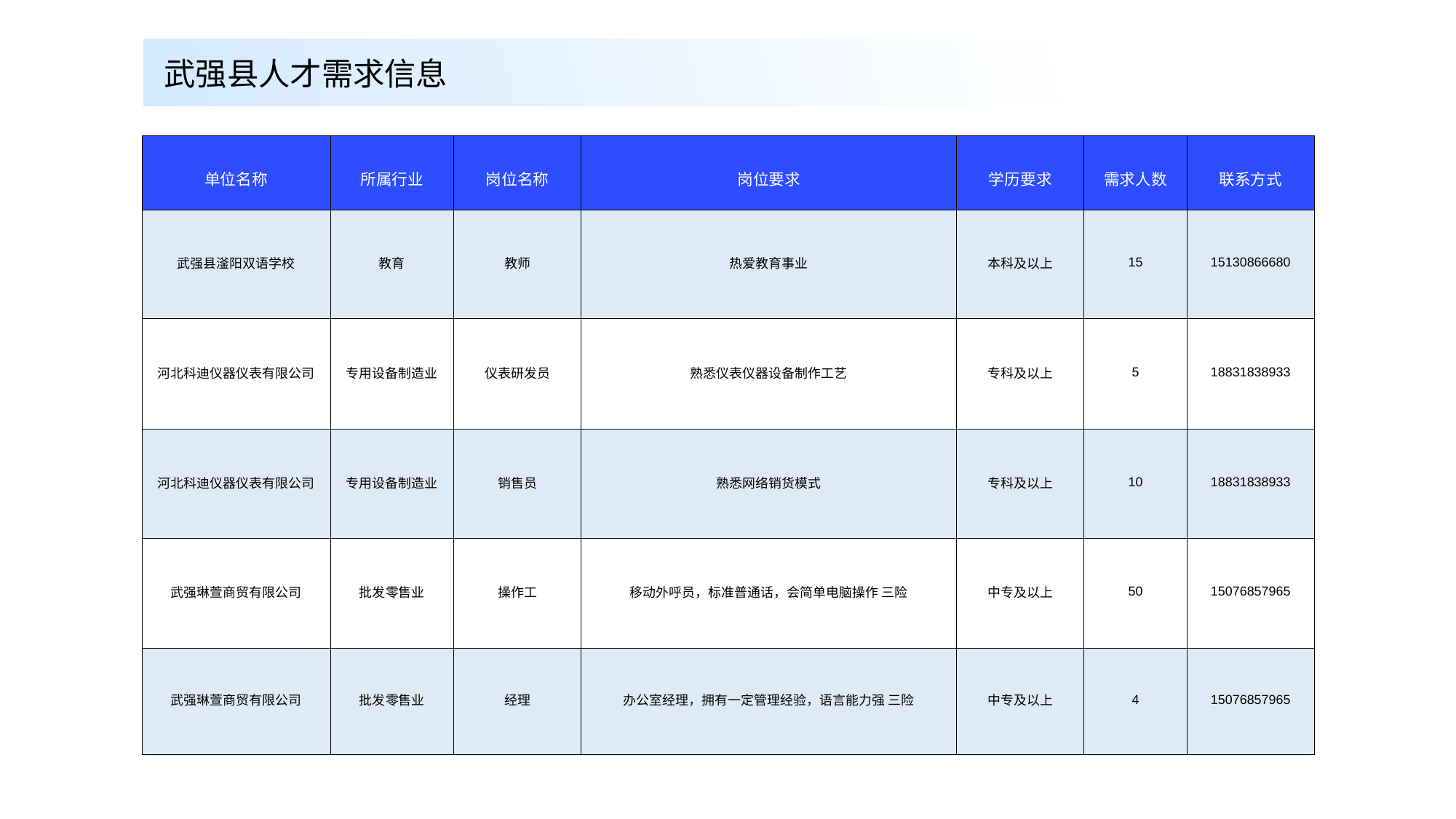

武强县人才需求信息
| 单位名称 | 所属行业 | 岗位名称 | 岗位要求 | 学历要求 | 需求人数 | 联系方式 |
| --- | --- | --- | --- | --- | --- | --- |
| 武强县滏阳双语学校 | 教育 | 教师 | 热爱教育事业 | 本科及以上 | 15 | 15130866680 |
| 河北科迪仪器仪表有限公司 | 专用设备制造业 | 仪表研发员 | 熟悉仪表仪器设备制作工艺 | 专科及以上 | 5 | 18831838933 |
| 河北科迪仪器仪表有限公司 | 专用设备制造业 | 销售员 | 熟悉网络销货模式 | 专科及以上 | 10 | 18831838933 |
| 武强琳萱商贸有限公司 | 批发零售业 | 操作工 | 移动外呼员，标准普通话，会简单电脑操作 三险 | 中专及以上 | 50 | 15076857965 |
| 武强琳萱商贸有限公司 | 批发零售业 | 经理 | 办公室经理，拥有一定管理经验，语言能力强 三险 | 中专及以上 | 4 | 15076857965 |
32